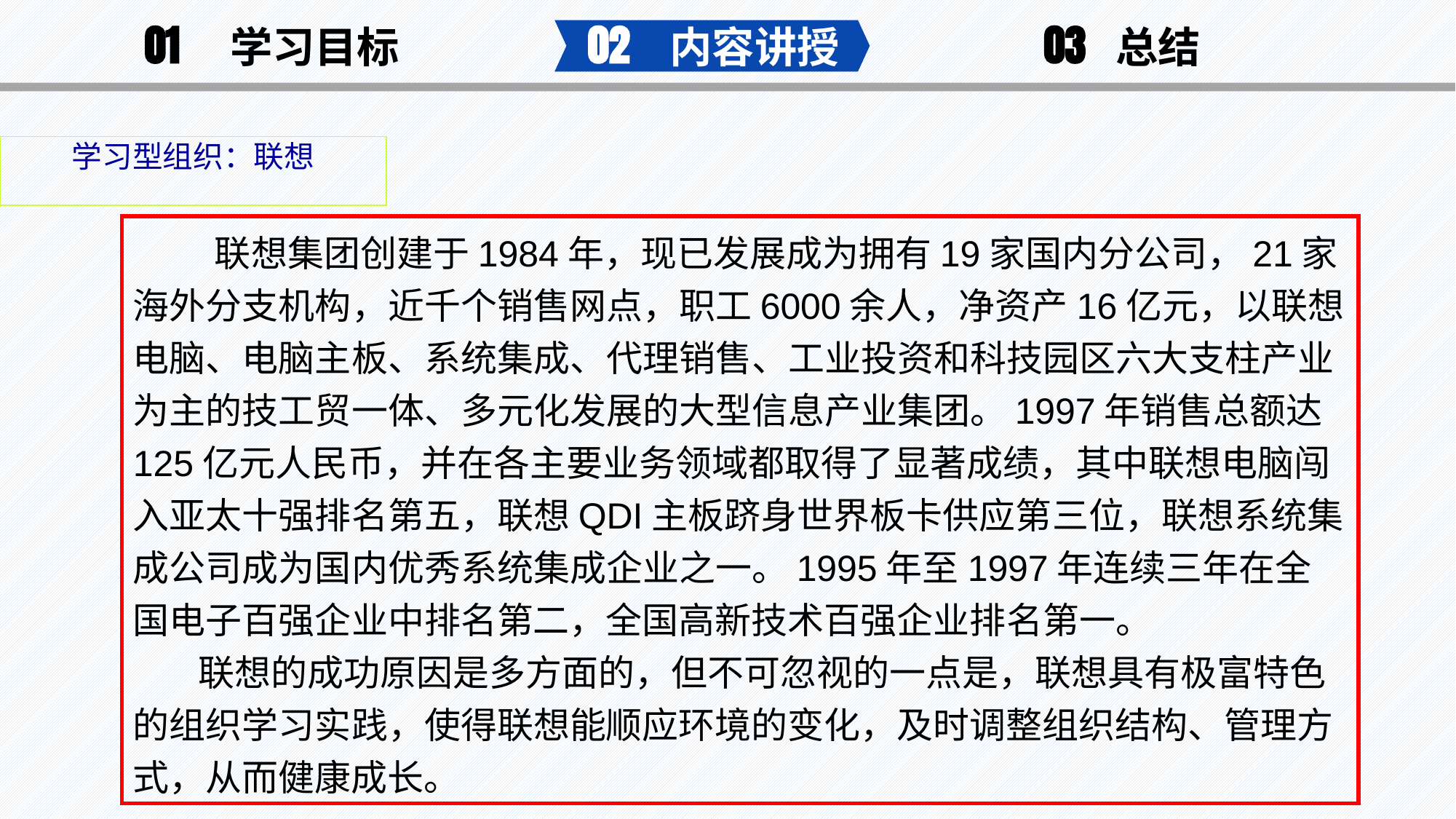

02   内容讲授
03  总结
01    学习目标

学习型组织：联想
     联想集团创建于1984年，现已发展成为拥有19家国内分公司，21家海外分支机构，近千个销售网点，职工6000余人，净资产16亿元，以联想电脑、电脑主板、系统集成、代理销售、工业投资和科技园区六大支柱产业为主的技工贸一体、多元化发展的大型信息产业集团。1997年销售总额达125亿元人民币，并在各主要业务领域都取得了显著成绩，其中联想电脑闯入亚太十强排名第五，联想QDI主板跻身世界板卡供应第三位，联想系统集成公司成为国内优秀系统集成企业之一。1995年至1997年连续三年在全国电子百强企业中排名第二，全国高新技术百强企业排名第一。
   联想的成功原因是多方面的，但不可忽视的一点是，联想具有极富特色的组织学习实践，使得联想能顺应环境的变化，及时调整组织结构、管理方式，从而健康成长。